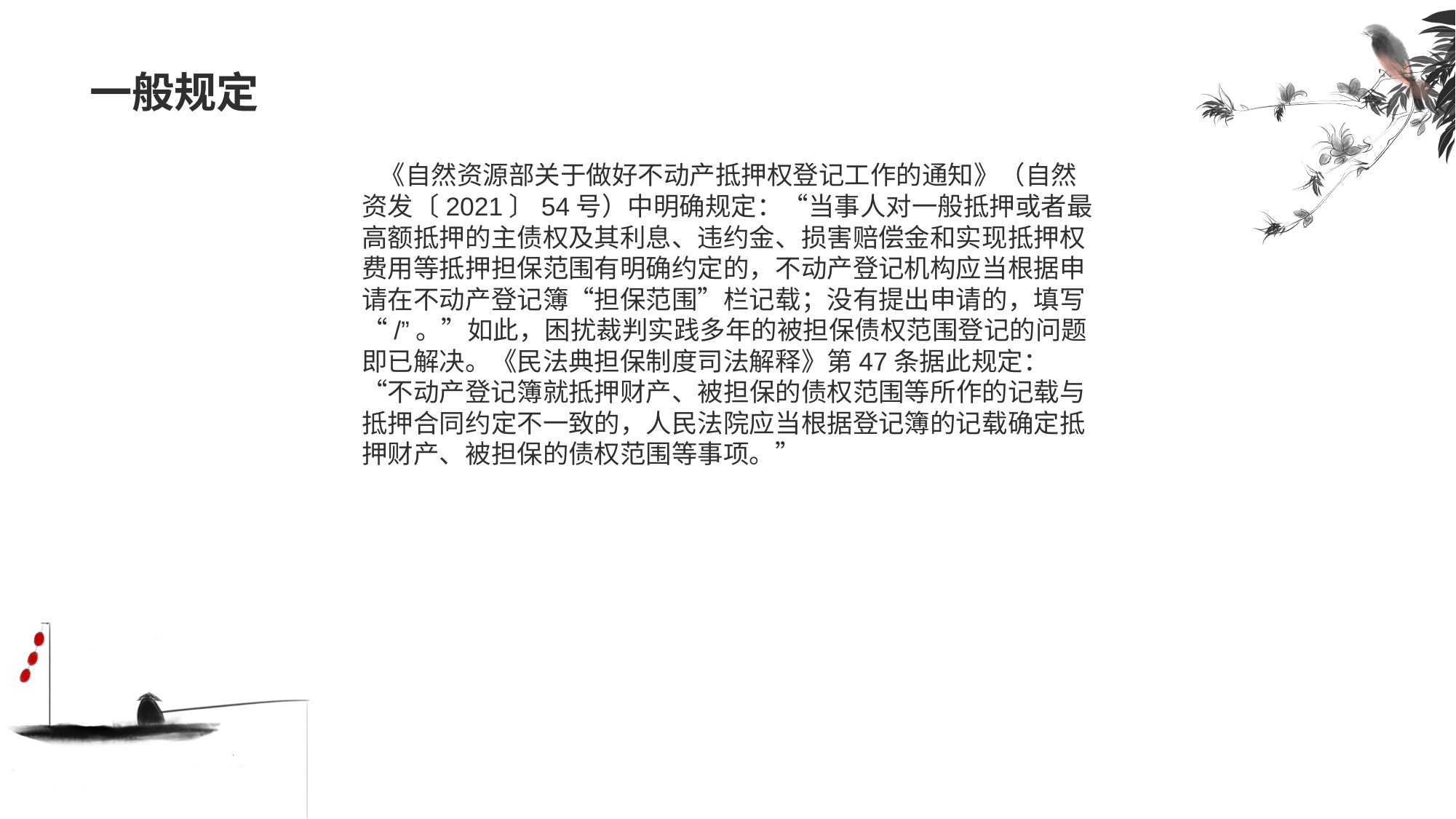

# 一般规定

  《自然资源部关于做好不动产抵押权登记工作的通知》（自然资发〔2021〕54号）中明确规定：“当事人对一般抵押或者最高额抵押的主债权及其利息、违约金、损害赔偿金和实现抵押权费用等抵押担保范围有明确约定的，不动产登记机构应当根据申请在不动产登记簿“担保范围”栏记载；没有提出申请的，填写“/”。”如此，困扰裁判实践多年的被担保债权范围登记的问题即已解决。《民法典担保制度司法解释》第47条据此规定：“不动产登记簿就抵押财产、被担保的债权范围等所作的记载与抵押合同约定不一致的，人民法院应当根据登记簿的记载确定抵押财产、被担保的债权范围等事项。”
55